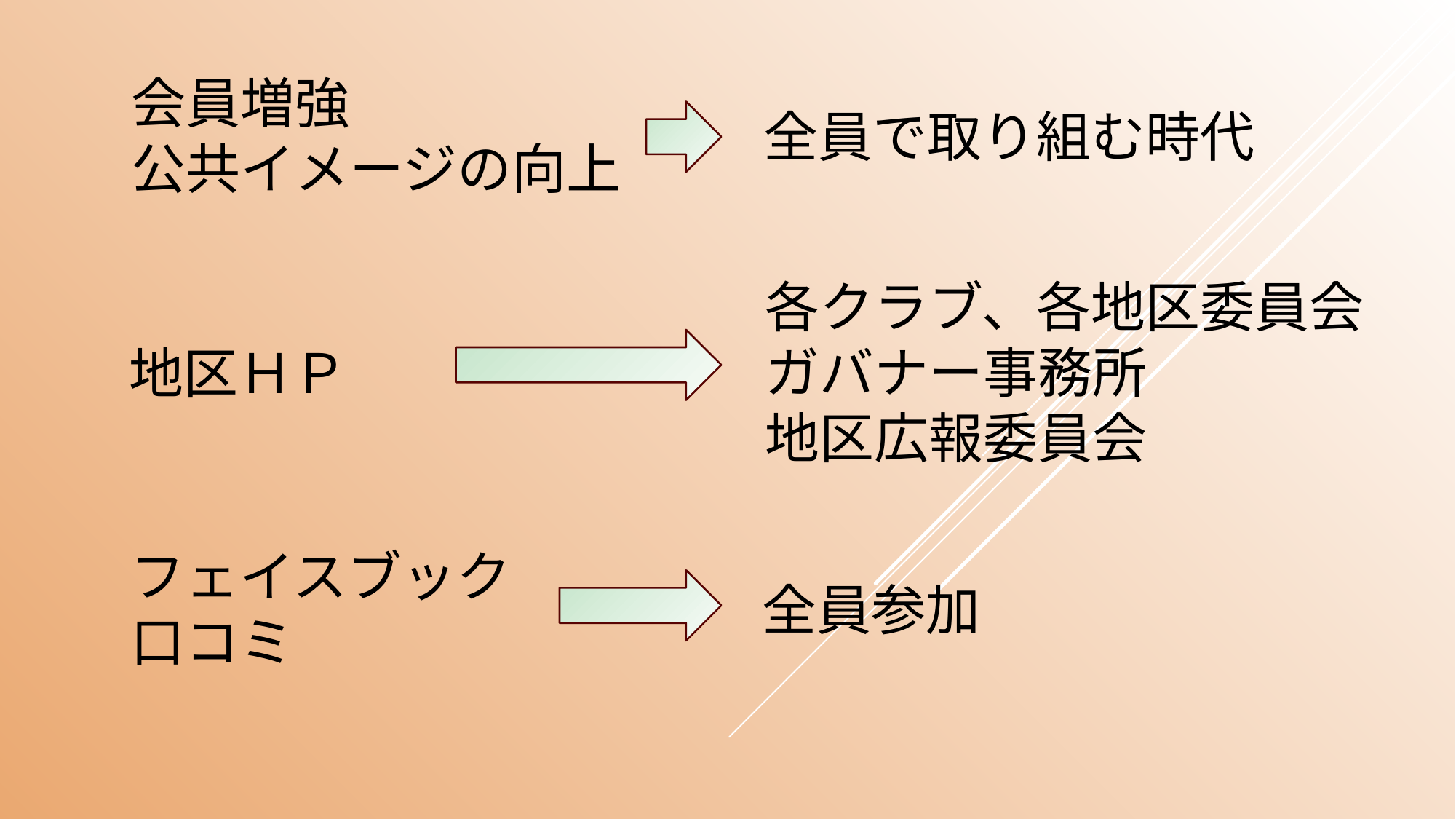

会員増強
公共イメージの向上
全員で取り組む時代

各クラブ、各地区委員会
ガバナー事務所
地区広報委員会

地区ＨＰ
フェイスブック
口コミ

全員参加